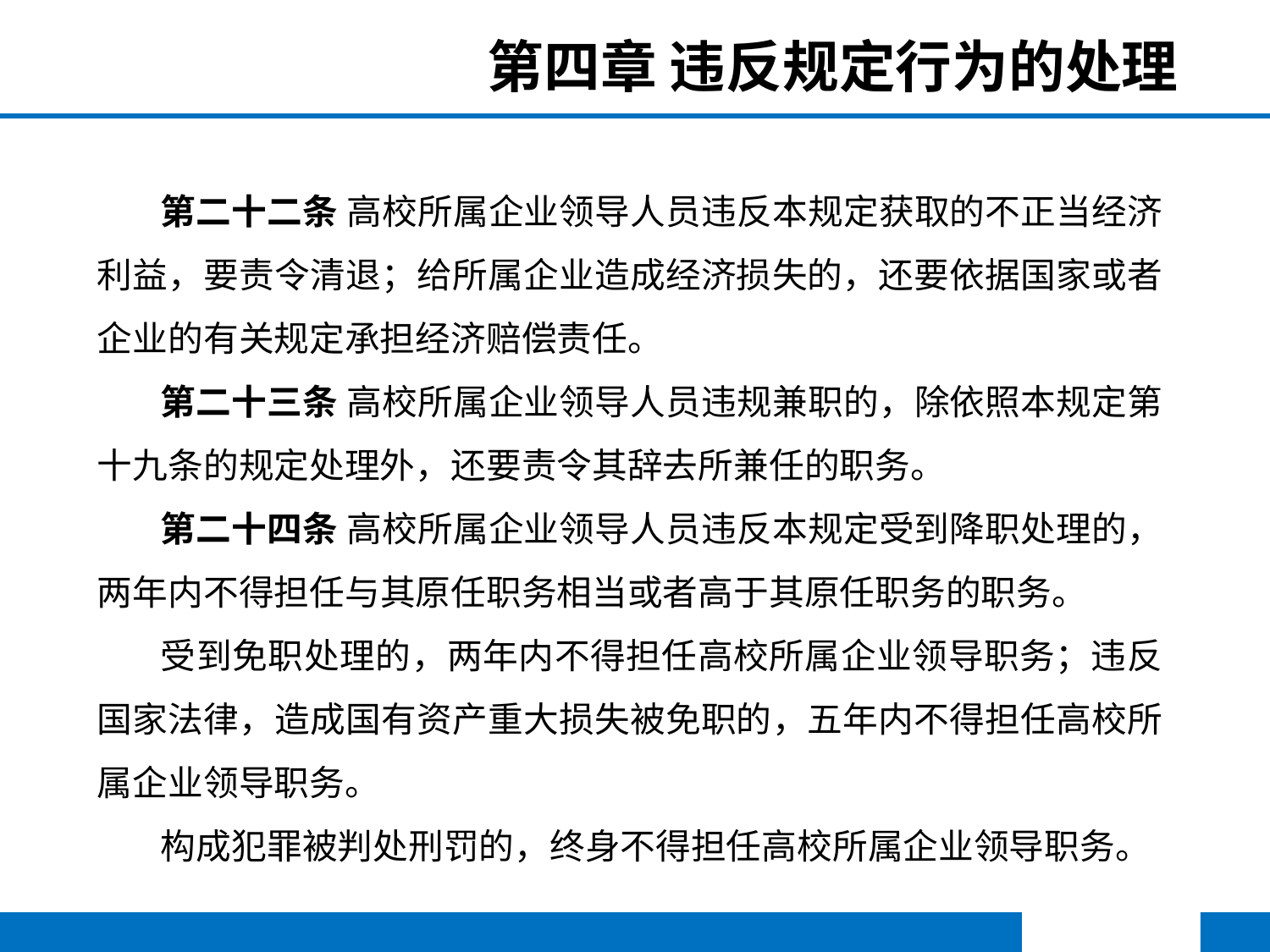

第四章 违反规定行为的处理
第二十二条 高校所属企业领导人员违反本规定获取的不正当经济利益，要责令清退；给所属企业造成经济损失的，还要依据国家或者企业的有关规定承担经济赔偿责任。
第二十三条 高校所属企业领导人员违规兼职的，除依照本规定第十九条的规定处理外，还要责令其辞去所兼任的职务。
第二十四条 高校所属企业领导人员违反本规定受到降职处理的，两年内不得担任与其原任职务相当或者高于其原任职务的职务。
受到免职处理的，两年内不得担任高校所属企业领导职务；违反国家法律，造成国有资产重大损失被免职的，五年内不得担任高校所属企业领导职务。
构成犯罪被判处刑罚的，终身不得担任高校所属企业领导职务。